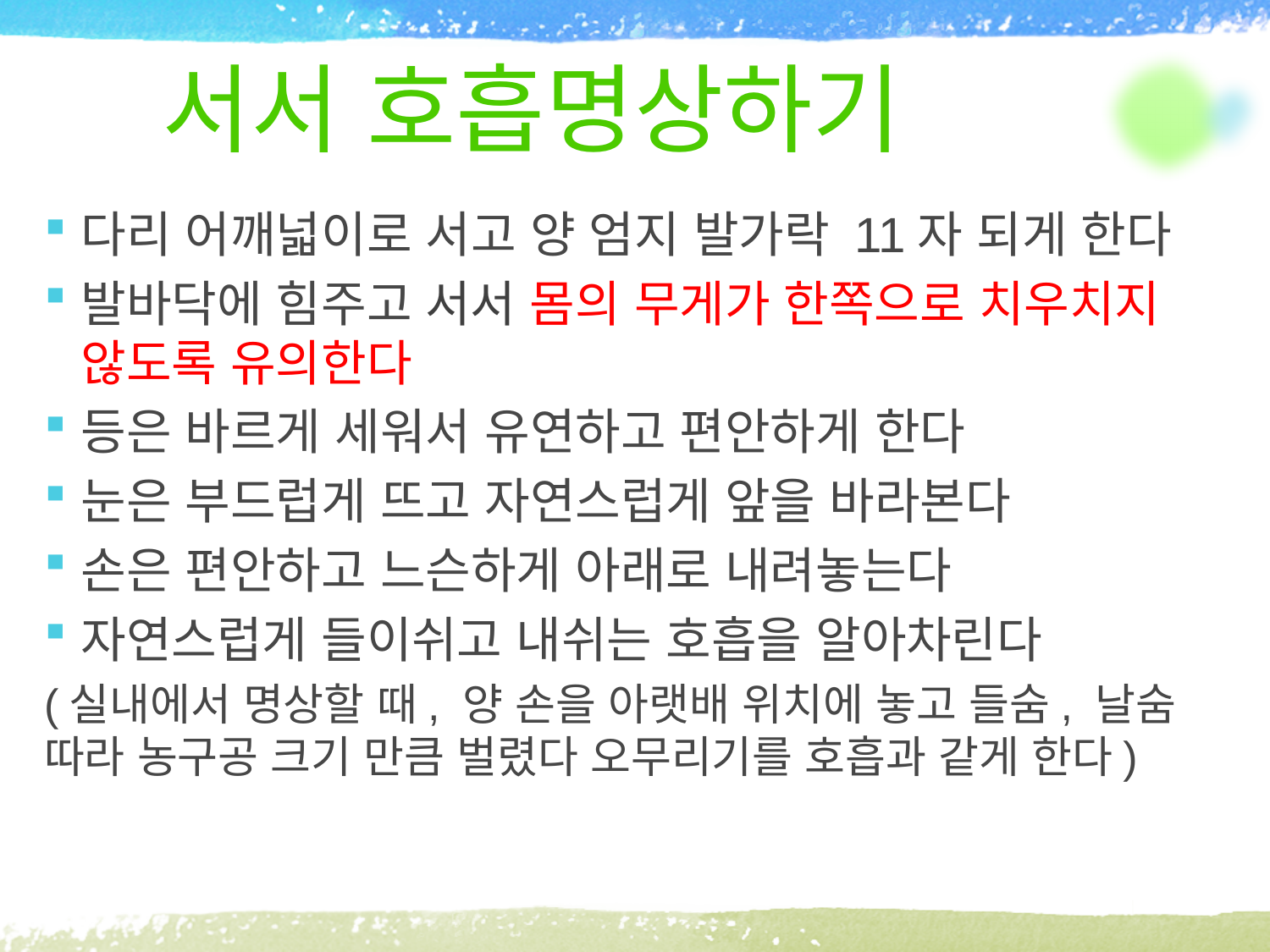

# 서서 호흡명상하기

다리 어깨넓이로 서고 양 엄지 발가락 11자 되게 한다
발바닥에 힘주고 서서 몸의 무게가 한쪽으로 치우치지 않도록 유의한다
등은 바르게 세워서 유연하고 편안하게 한다
눈은 부드럽게 뜨고 자연스럽게 앞을 바라본다
손은 편안하고 느슨하게 아래로 내려놓는다
자연스럽게 들이쉬고 내쉬는 호흡을 알아차린다
(실내에서 명상할 때, 양 손을 아랫배 위치에 놓고 들숨, 날숨 따라 농구공 크기 만큼 벌렸다 오무리기를 호흡과 같게 한다)